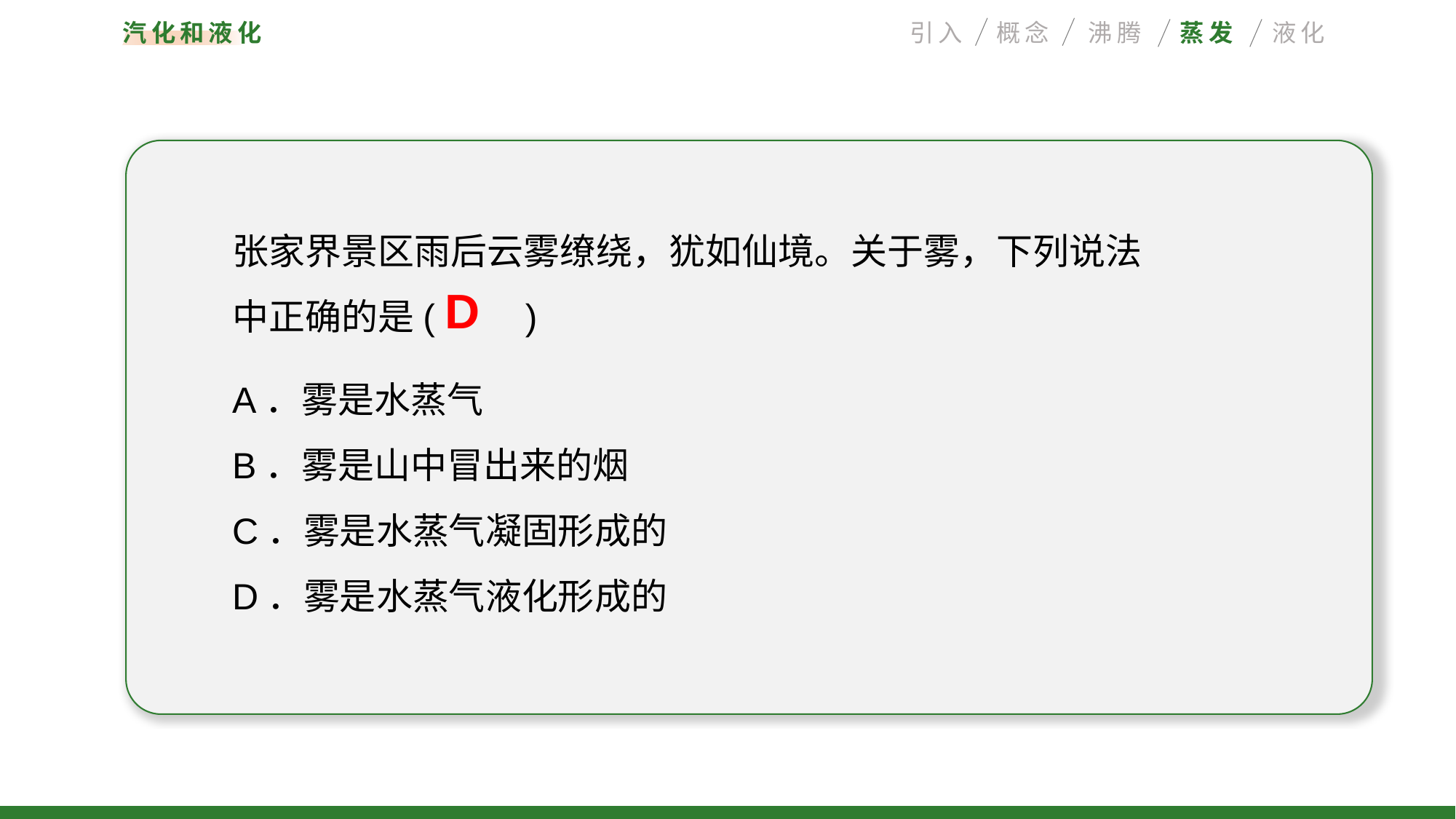

汽化和液化
引入
概念
沸腾
蒸发
液化

张家界景区雨后云雾缭绕，犹如仙境。关于雾，下列说法
中正确的是(　　)
D
A．雾是水蒸气
B．雾是山中冒出来的烟
C．雾是水蒸气凝固形成的
D．雾是水蒸气液化形成的